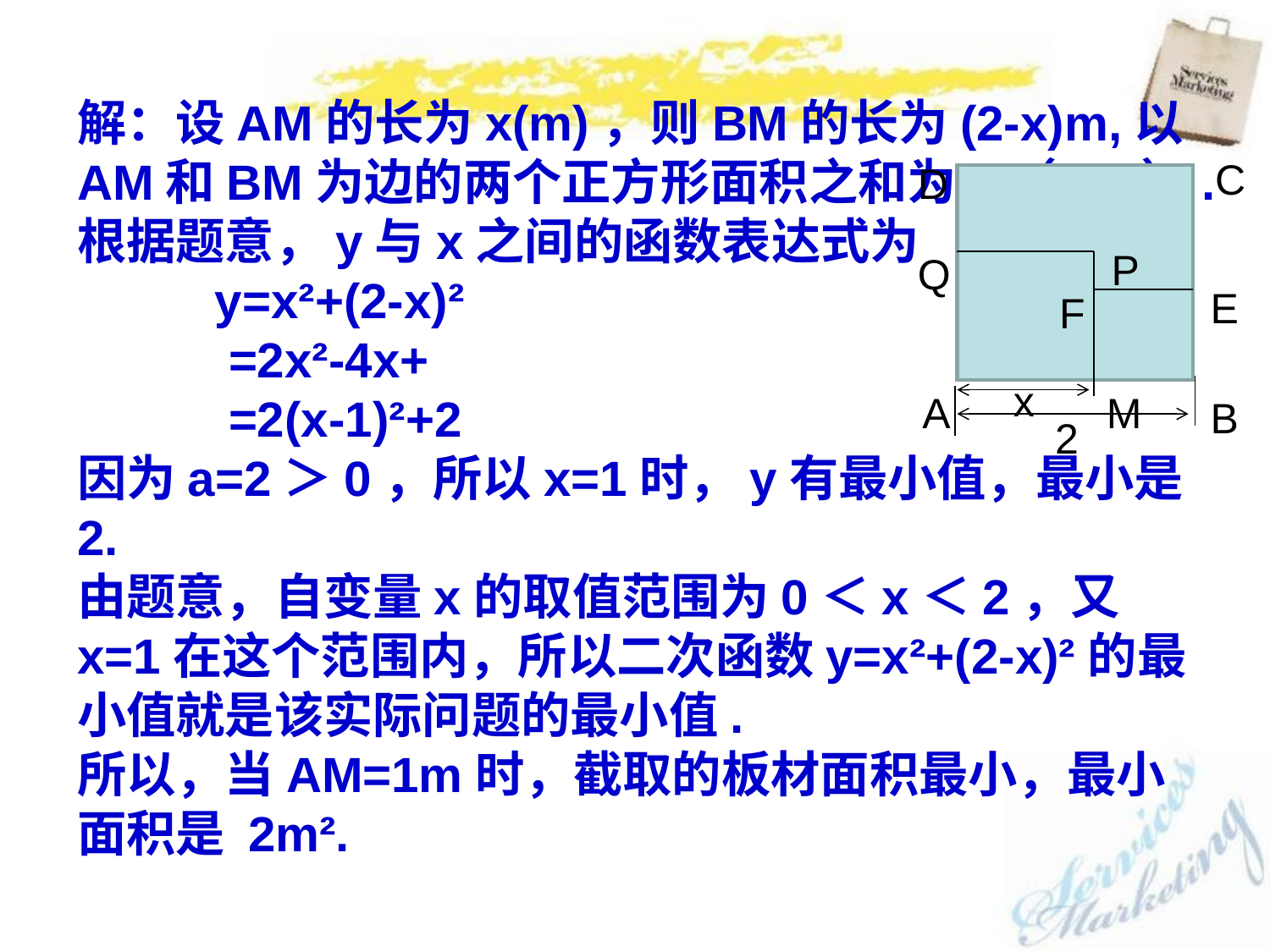

解：设AM的长为x(m)，则BM的长为(2-x)m,以AM和BM为边的两个正方形面积之和为y（m²）.
根据题意，y与x之间的函数表达式为
          y=x²+(2-x)²
           =2x²-4x+
           =2(x-1)²+2
因为a=2＞0，所以x=1时，y有最小值，最小是2.
由题意，自变量x的取值范围为0＜x＜2，又x=1在这个范围内，所以二次函数y=x²+(2-x)²的最小值就是该实际问题的最小值.
所以，当AM=1m时，截取的板材面积最小，最小面积是 2m².
C
D

P
Q
E
F
x
A
M
B
2